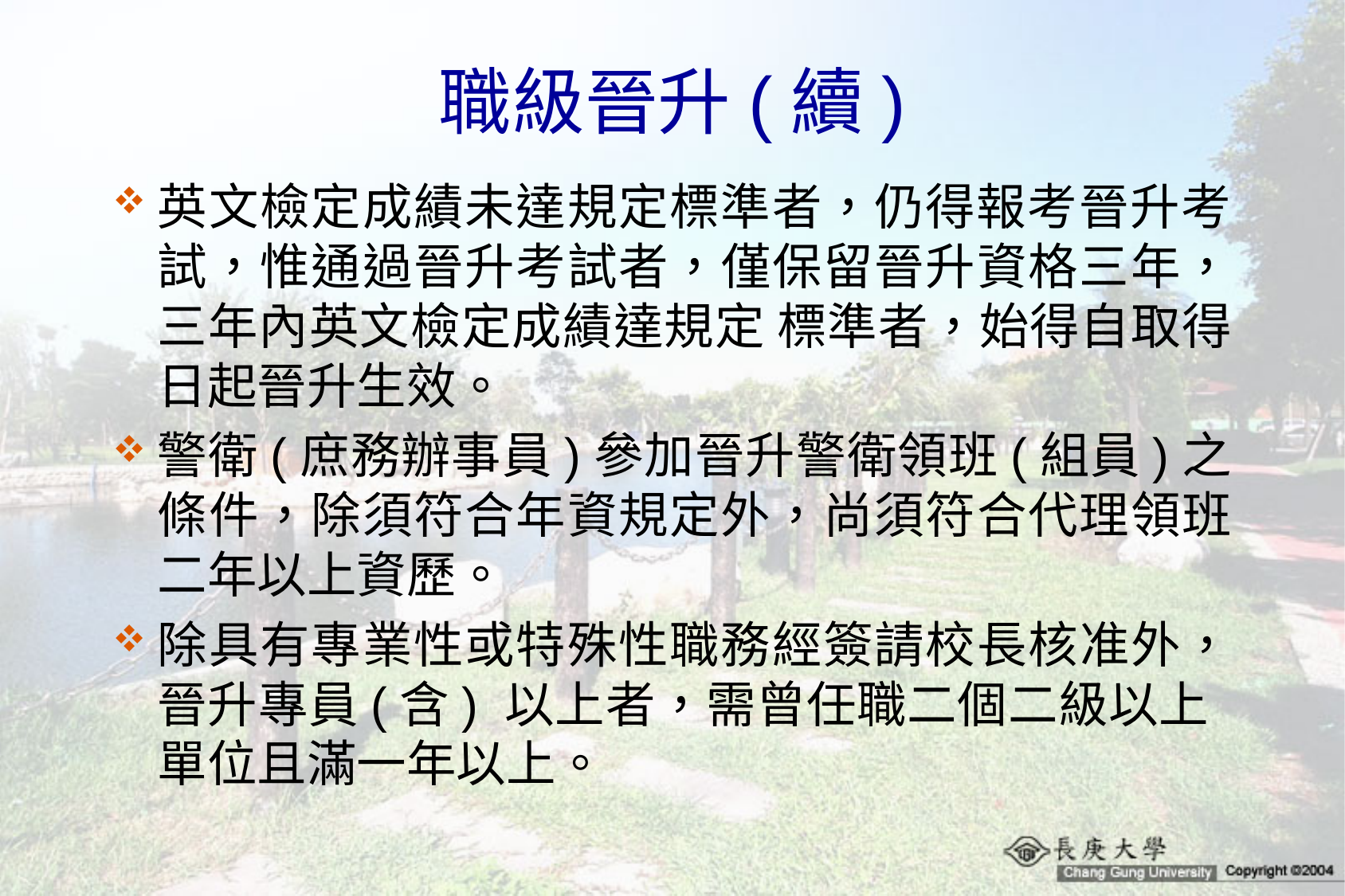

# 職級晉升(續)
英文檢定成績未達規定標準者，仍得報考晉升考試，惟通過晉升考試者，僅保留晉升資格三年，三年內英文檢定成績達規定 標準者，始得自取得日起晉升生效。
警衛(庶務辦事員)參加晉升警衛領班(組員)之條件，除須符合年資規定外，尚須符合代理領班二年以上資歷。
除具有專業性或特殊性職務經簽請校長核准外，晉升專員(含) 以上者，需曾任職二個二級以上   單位且滿一年以上。